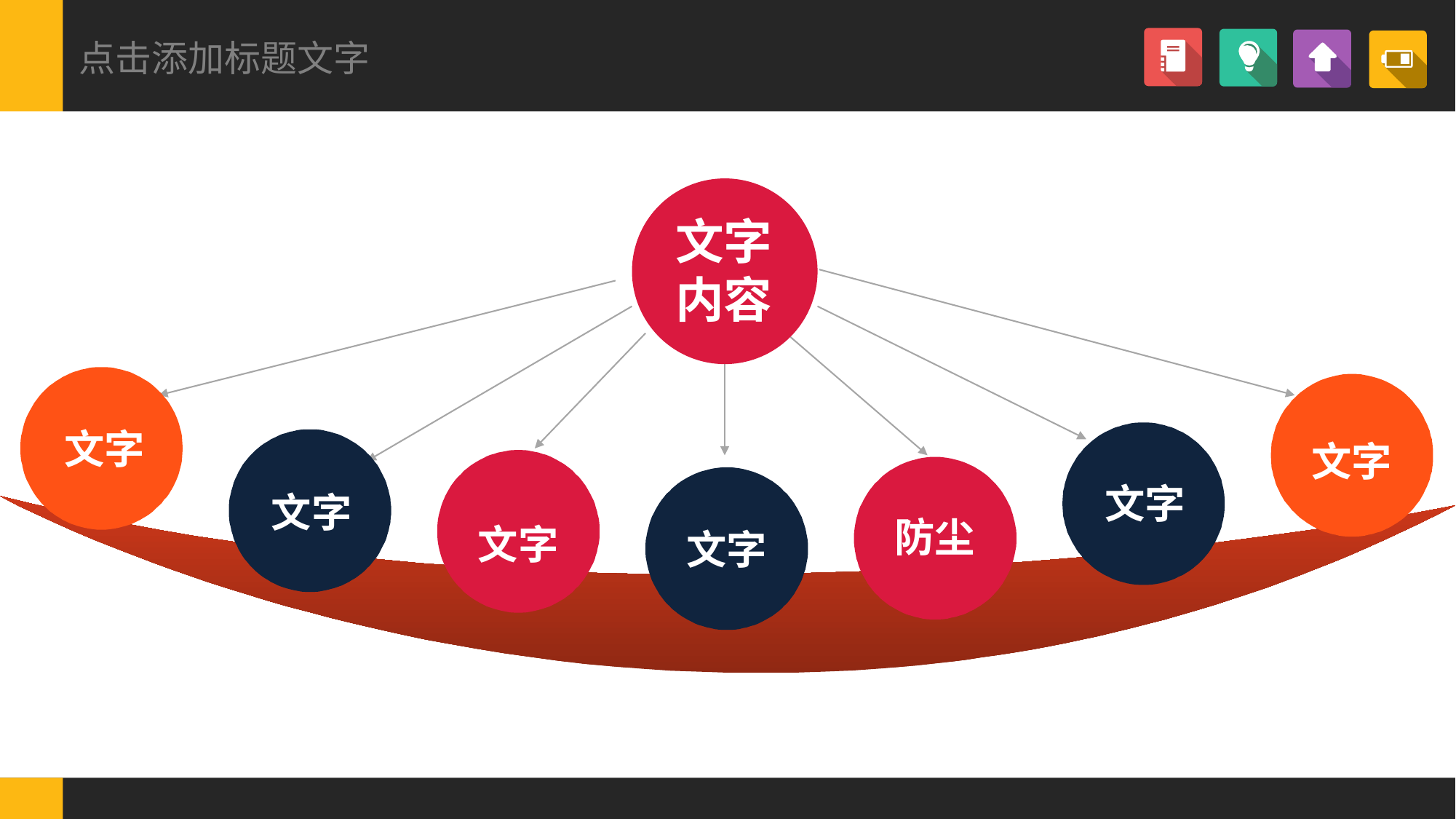

点击添加标题文字

文字
内容

文字

文字

文字

文字

文字

防尘

文字